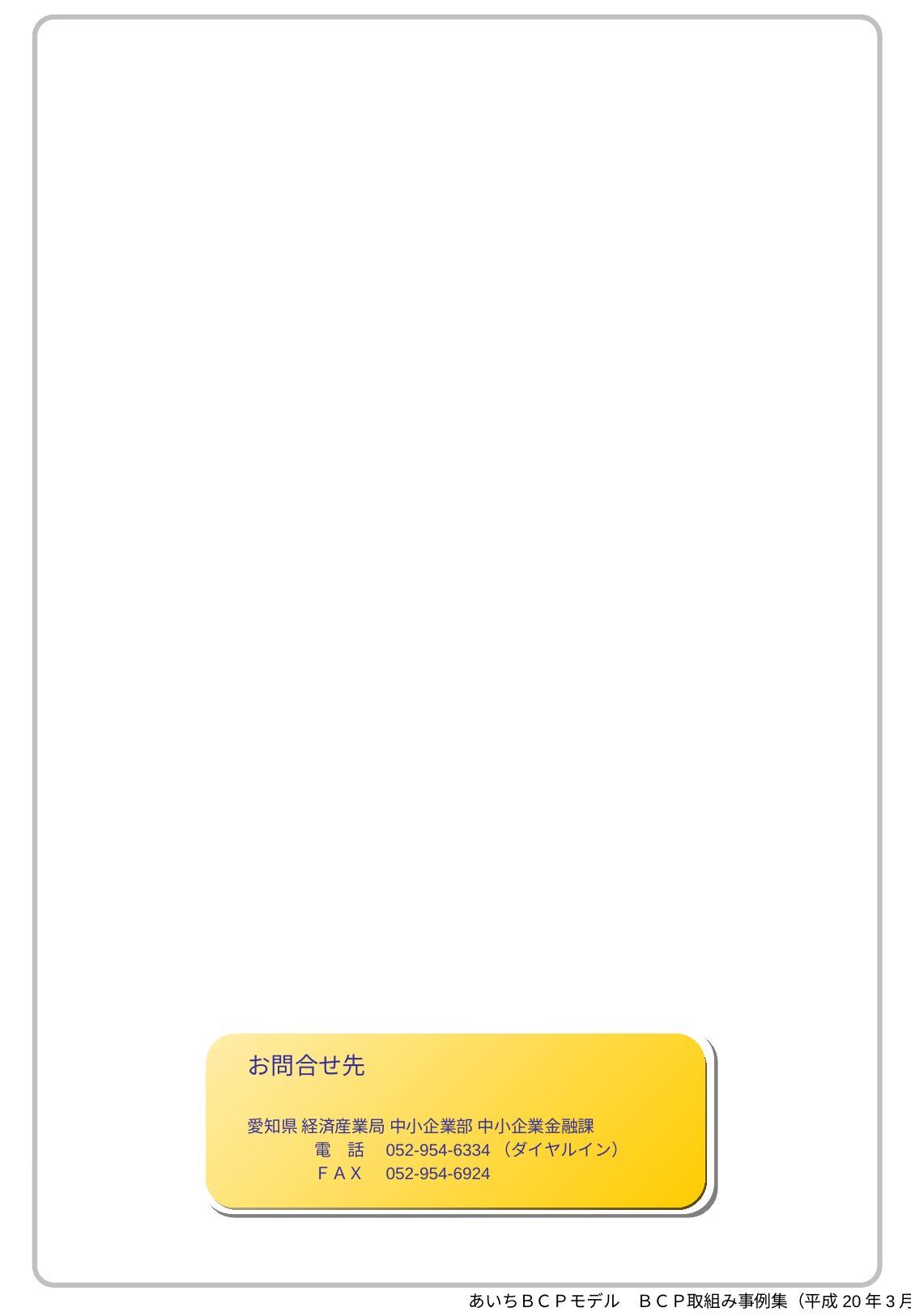

お問合せ先

愛知県 経済産業局 中小企業部 中小企業金融課
　　　　電　話　052-954-6334（ダイヤルイン）
　　　　ＦＡＸ　052-954-6924
あいちＢＣＰモデル　ＢＣＰ取組み事例集（平成20年3月）